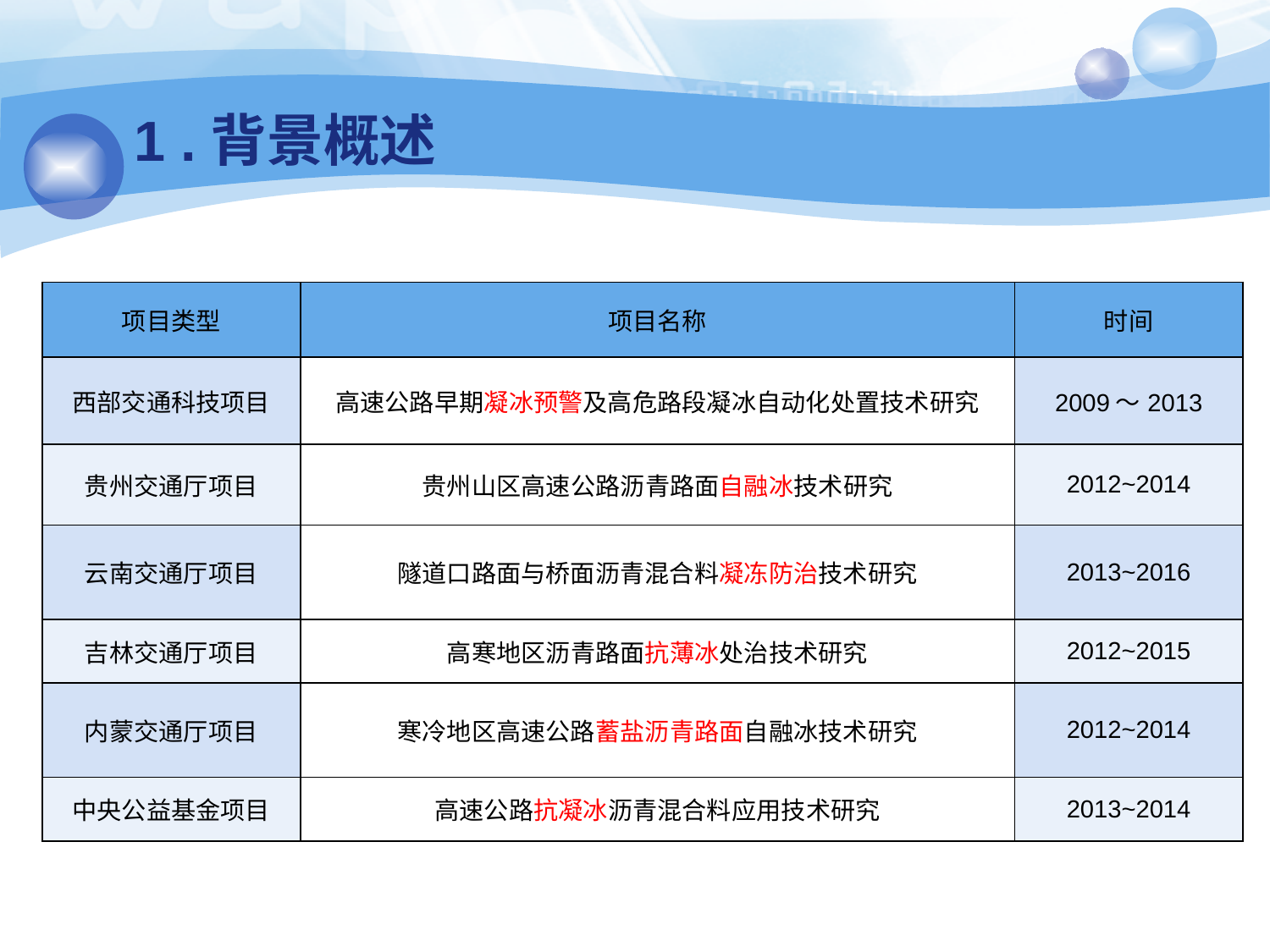

1 .背景概述
| 项目类型 | 项目名称 | 时间 |
| --- | --- | --- |
| 西部交通科技项目 | 高速公路早期凝冰预警及高危路段凝冰自动化处置技术研究 | 2009～2013 |
| 贵州交通厅项目 | 贵州山区高速公路沥青路面自融冰技术研究 | 2012~2014 |
| 云南交通厅项目 | 隧道口路面与桥面沥青混合料凝冻防治技术研究 | 2013~2016 |
| 吉林交通厅项目 | 高寒地区沥青路面抗薄冰处治技术研究 | 2012~2015 |
| 内蒙交通厅项目 | 寒冷地区高速公路蓄盐沥青路面自融冰技术研究 | 2012~2014 |
| 中央公益基金项目 | 高速公路抗凝冰沥青混合料应用技术研究 | 2013~2014 |